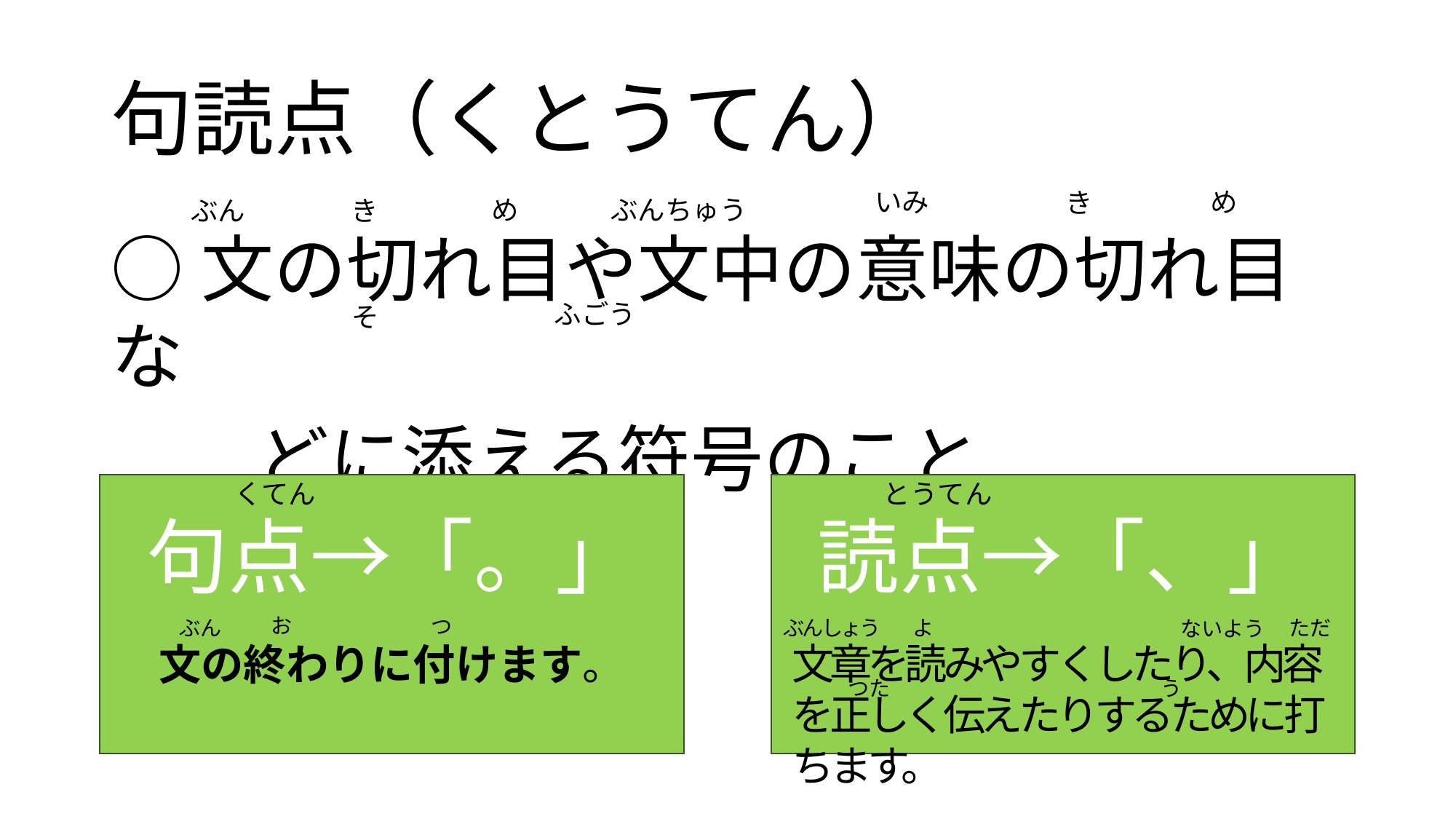

# 句読点（くとうてん）
いみ
め
き
め
ぶんちゅう
ぶん
き
○文の切れ目や文中の意味の切れ目な
　　どに添える符号のこと
ふごう
そ
とうてん
くてん

読点→「、」

句点→「。」
お
つ
ただ
ぶん
ぶんしょう
よ
ないよう
文章を読みやすくしたり、内容を正しく伝えたりするために打ちます。
文の終わりに付けます。
う
つた